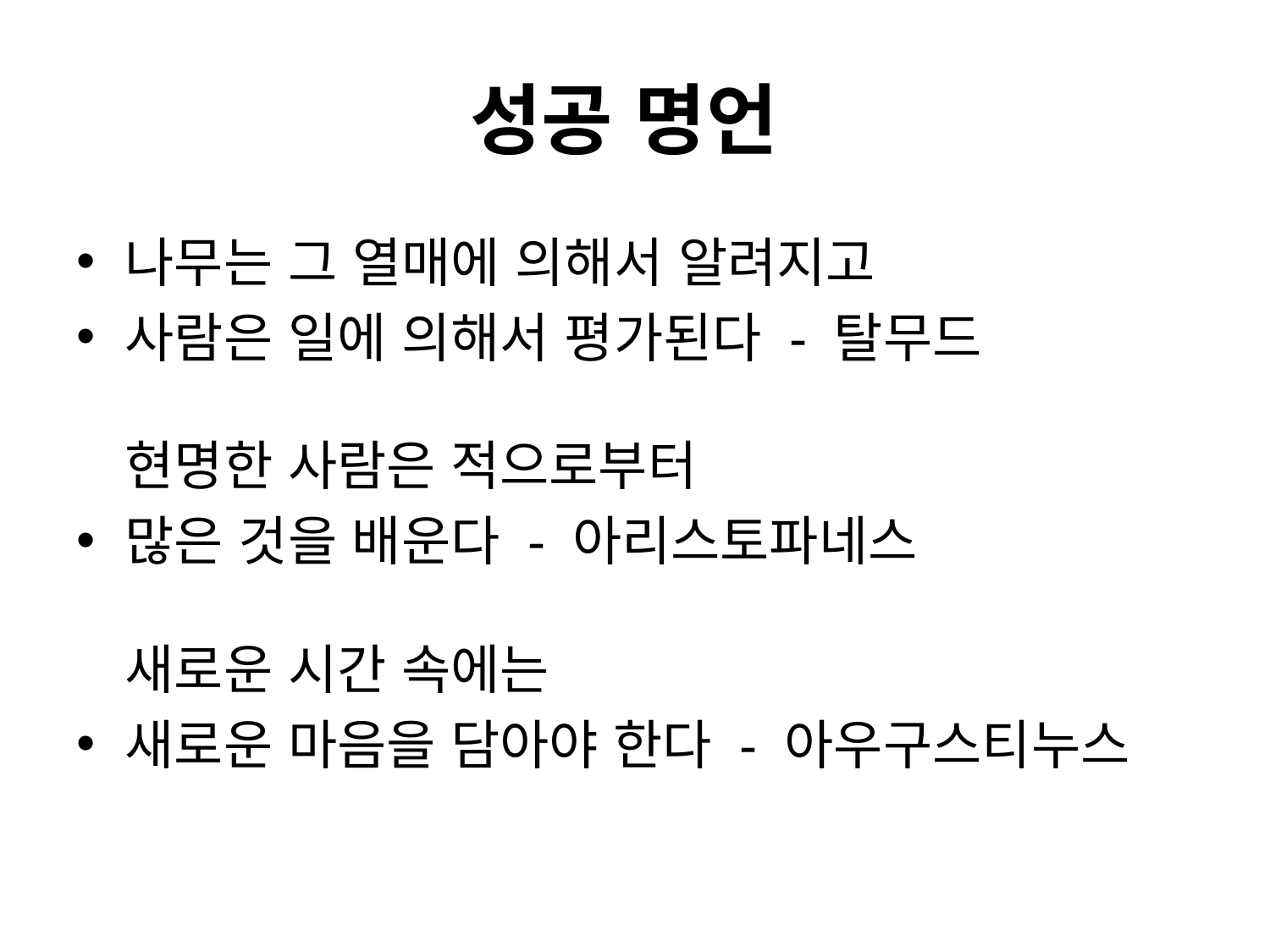

# 성공 명언
나무는 그 열매에 의해서 알려지고
사람은 일에 의해서 평가된다 - 탈무드
현명한 사람은 적으로부터
많은 것을 배운다 - 아리스토파네스
새로운 시간 속에는
새로운 마음을 담아야 한다 - 아우구스티누스